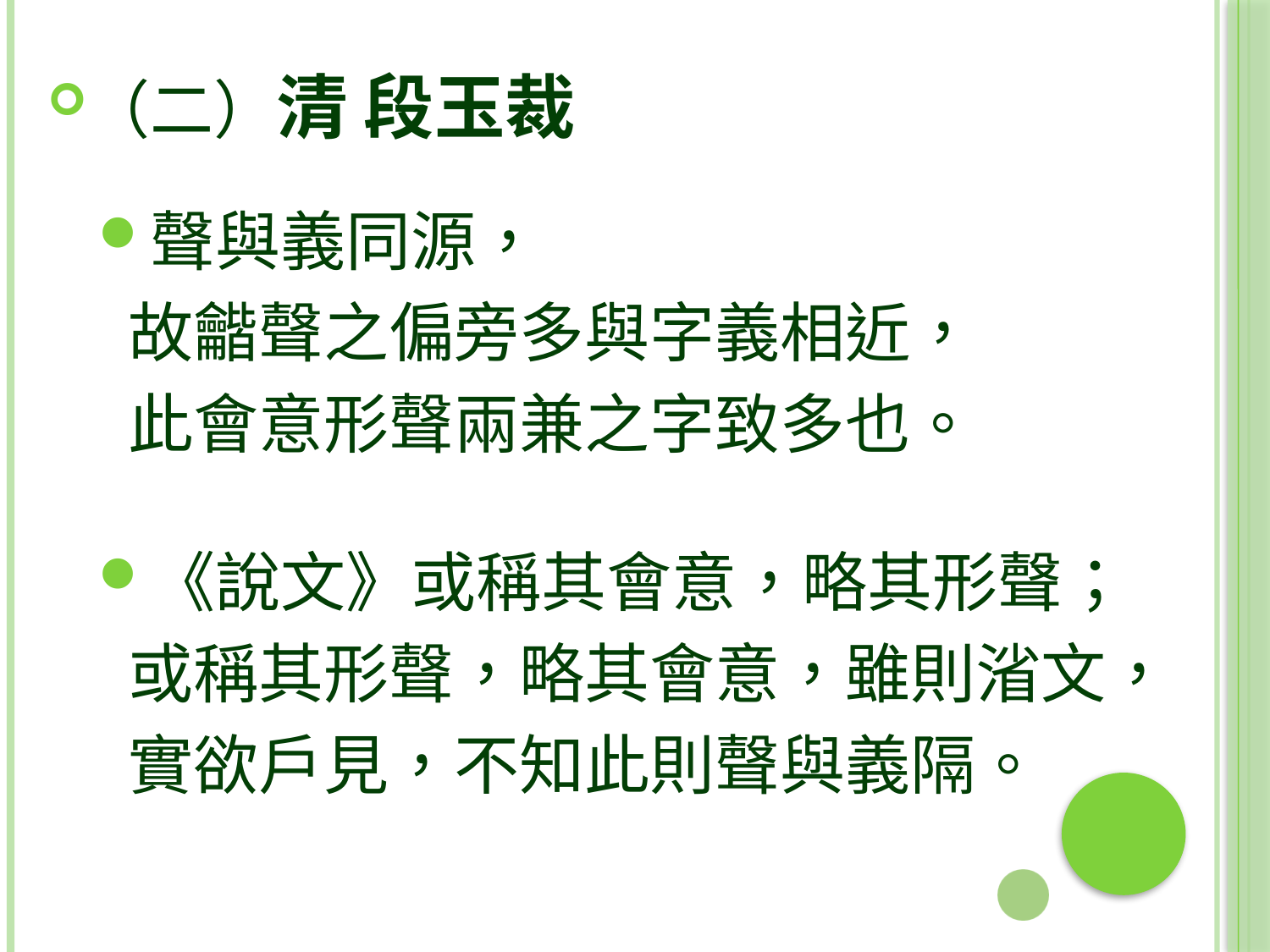

（二）清 段玉裁

聲與義同源，
 故龤聲之偏旁多與字義相近，
 此會意形聲兩兼之字致多也。

《說文》或稱其會意，略其形聲；
 或稱其形聲，略其會意，雖則渻文，
 實欲戶見，不知此則聲與義隔。